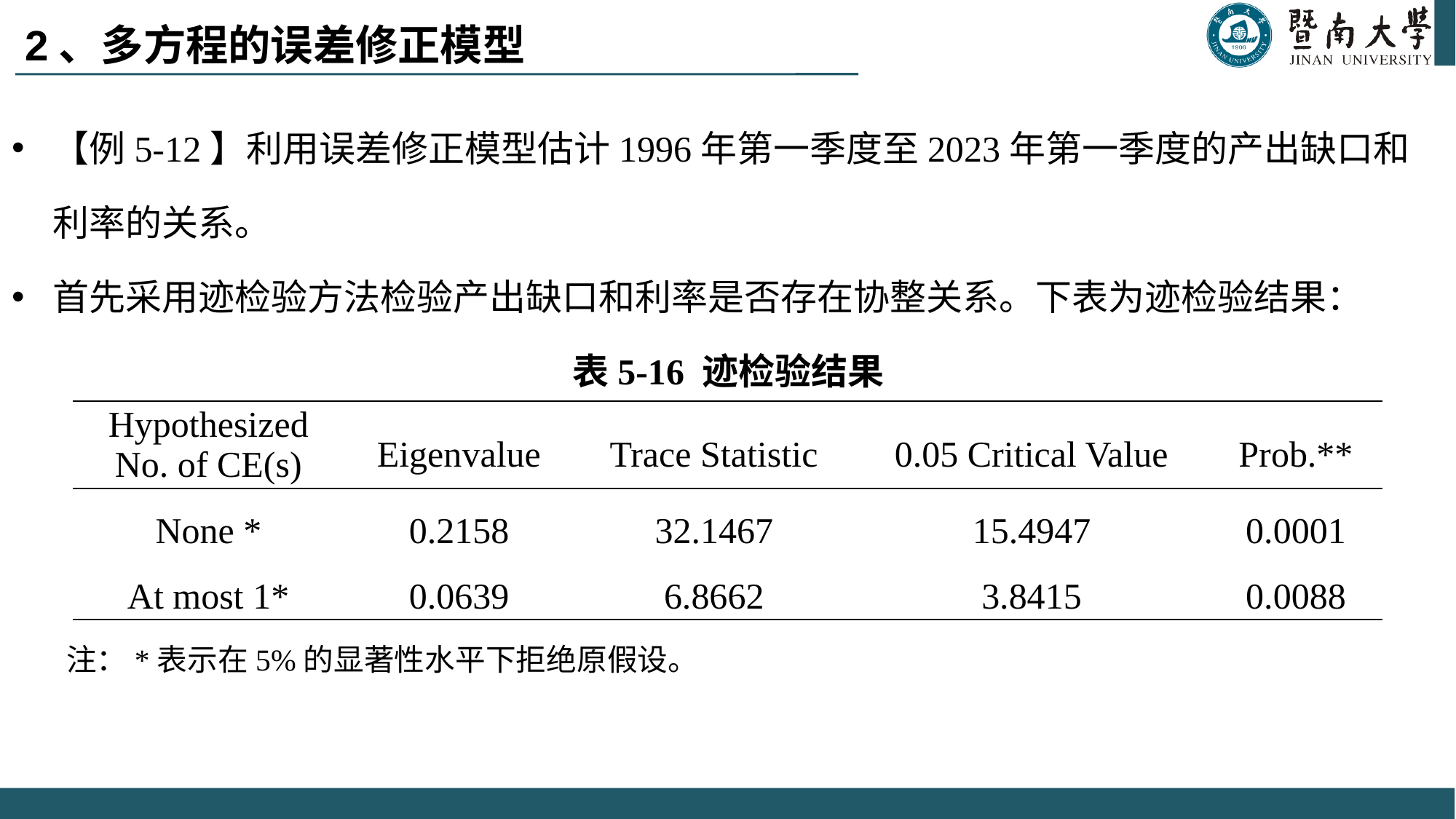

# 2、多方程的误差修正模型
【例5-12】利用误差修正模型估计1996年第一季度至2023年第一季度的产出缺口和利率的关系。
首先采用迹检验方法检验产出缺口和利率是否存在协整关系。下表为迹检验结果：
表5-16 迹检验结果

注：*表示在5%的显著性水平下拒绝原假设。
| Hypothesized No. of CE(s) | Eigenvalue | Trace Statistic | 0.05 Critical Value | Prob.\*\* |
| --- | --- | --- | --- | --- |
| None \* | 0.2158 | 32.1467 | 15.4947 | 0.0001 |
| At most 1\* | 0.0639 | 6.8662 | 3.8415 | 0.0088 |